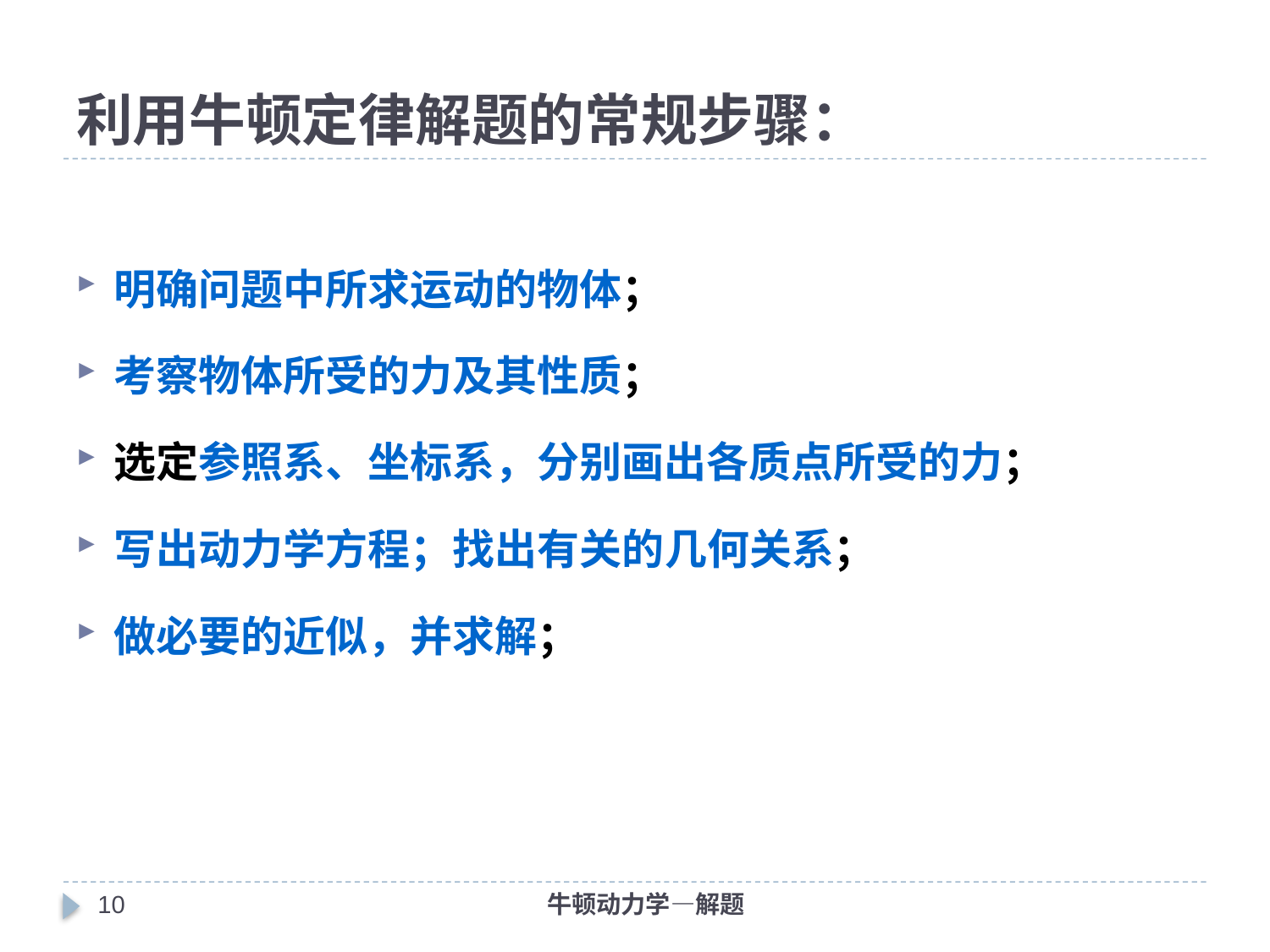

# 利用牛顿定律解题的常规步骤：

明确问题中所求运动的物体；
考察物体所受的力及其性质；
选定参照系、坐标系，分别画出各质点所受的力；
写出动力学方程；找出有关的几何关系；
做必要的近似，并求解；
10
牛顿动力学—解题